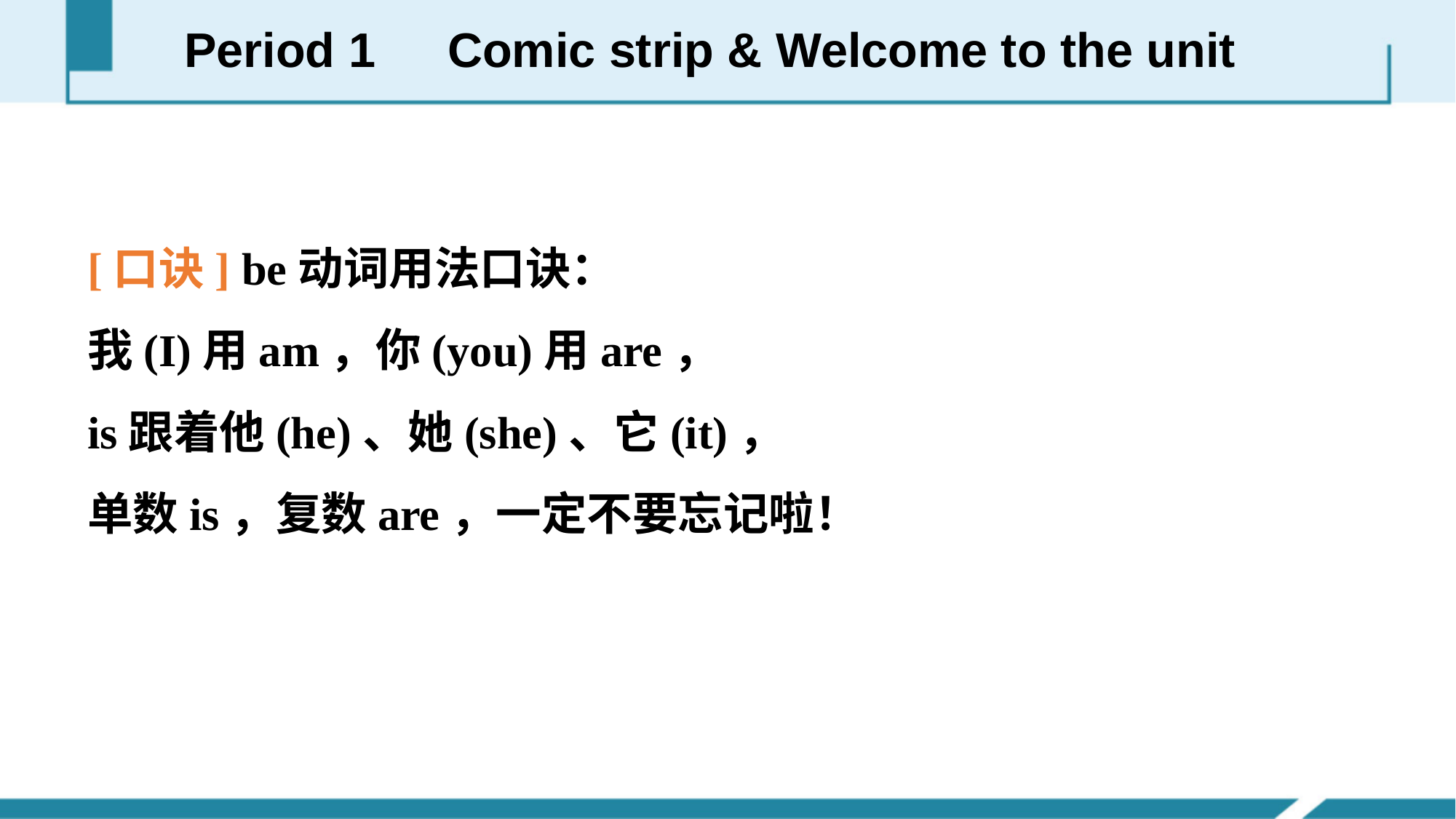

Period 1　Comic strip & Welcome to the unit
[口诀] be动词用法口诀：
我(I)用am，你(you)用are，
is跟着他(he)、她(she)、它(it)，
单数is，复数are，一定不要忘记啦！